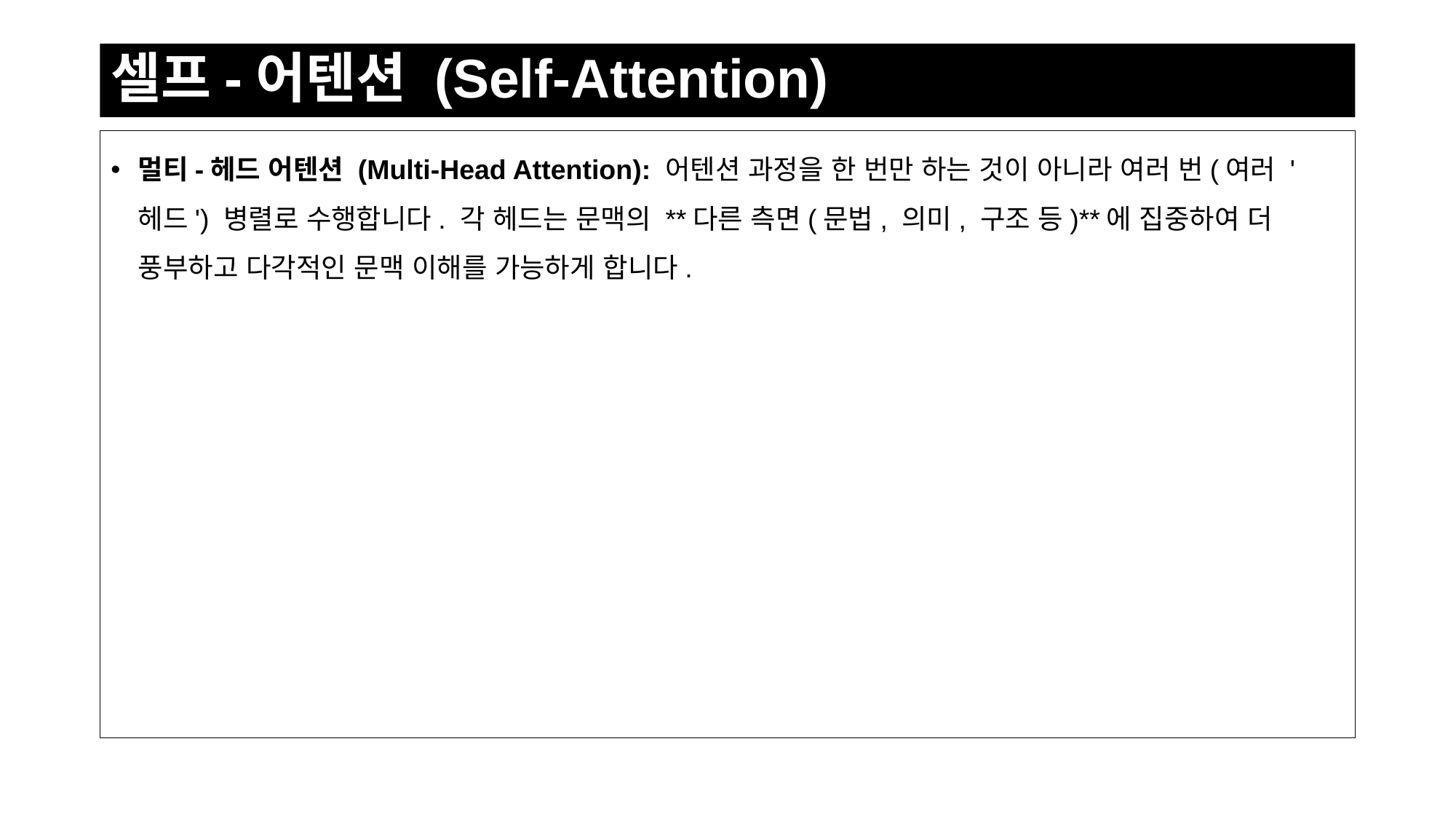

# 셀프-어텐션 (Self-Attention)
멀티-헤드 어텐션 (Multi-Head Attention): 어텐션 과정을 한 번만 하는 것이 아니라 여러 번(여러 '헤드') 병렬로 수행합니다. 각 헤드는 문맥의 **다른 측면(문법, 의미, 구조 등)**에 집중하여 더 풍부하고 다각적인 문맥 이해를 가능하게 합니다.